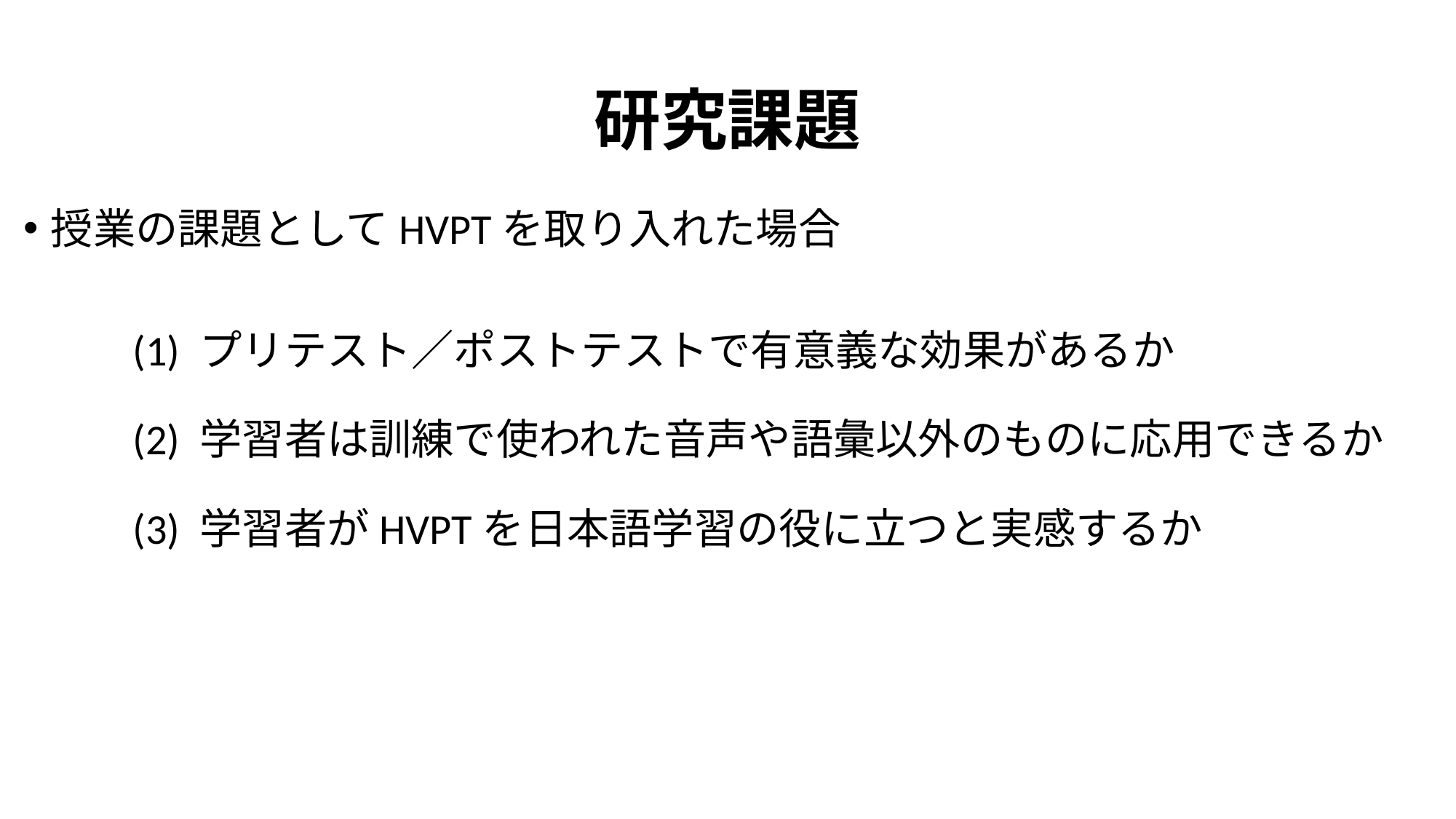

# 研究課題
授業の課題としてHVPTを取り入れた場合

	(1) プリテスト／ポストテストで有意義な効果があるか

	(2) 学習者は訓練で使われた音声や語彙以外のものに応用できるか

	(3) 学習者がHVPTを日本語学習の役に立つと実感するか